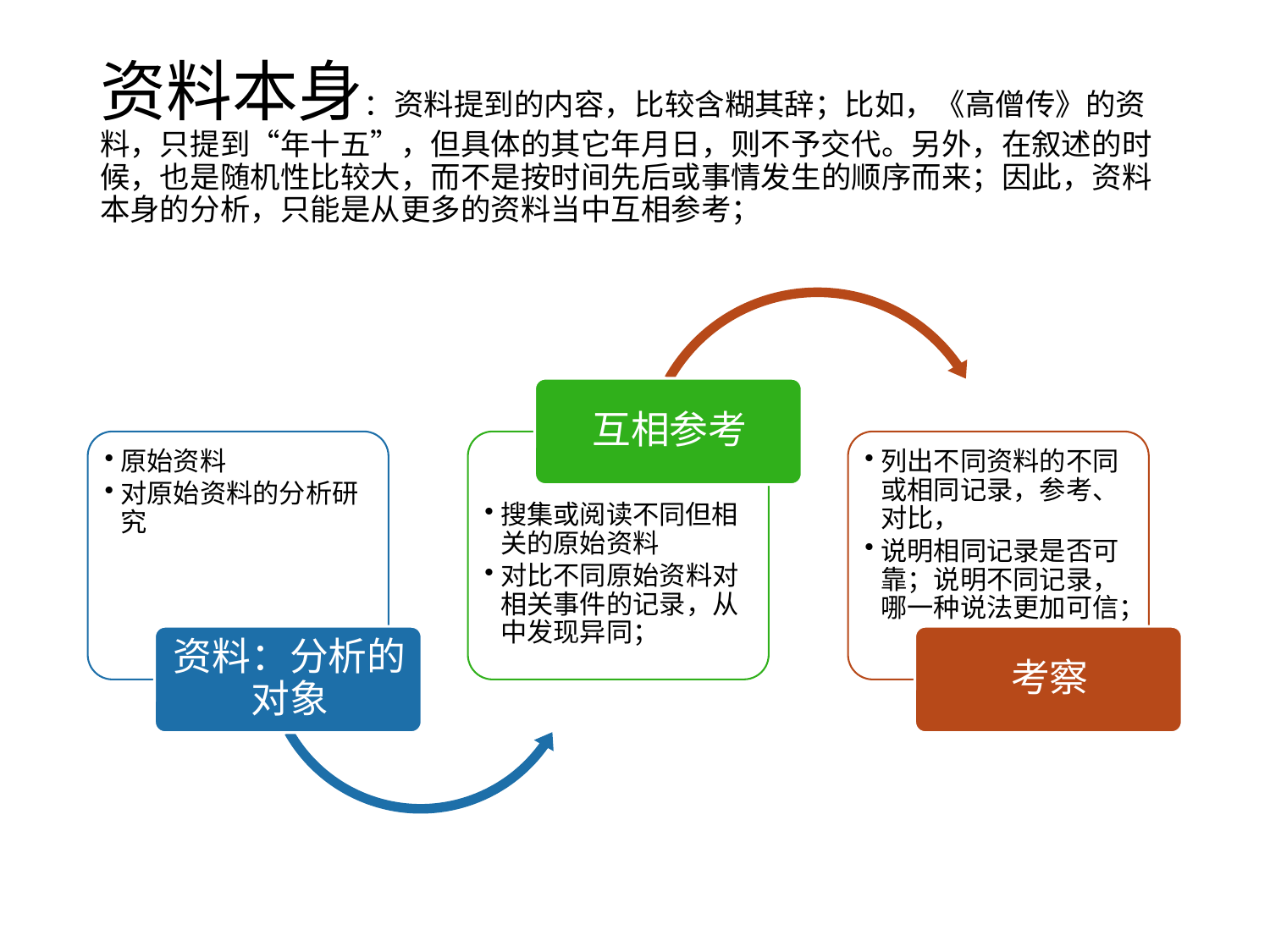

# 资料本身：资料提到的内容，比较含糊其辞；比如，《高僧传》的资料，只提到“年十五”，但具体的其它年月日，则不予交代。另外，在叙述的时候，也是随机性比较大，而不是按时间先后或事情发生的顺序而来；因此，资料本身的分析，只能是从更多的资料当中互相参考；
原始资料
对原始资料的分析研究
资料：分析的对象
搜集或阅读不同但相关的原始资料
对比不同原始资料对相关事件的记录，从中发现异同；
互相参考
列出不同资料的不同或相同记录，参考、对比，
说明相同记录是否可靠；说明不同记录，哪一种说法更加可信；
考察